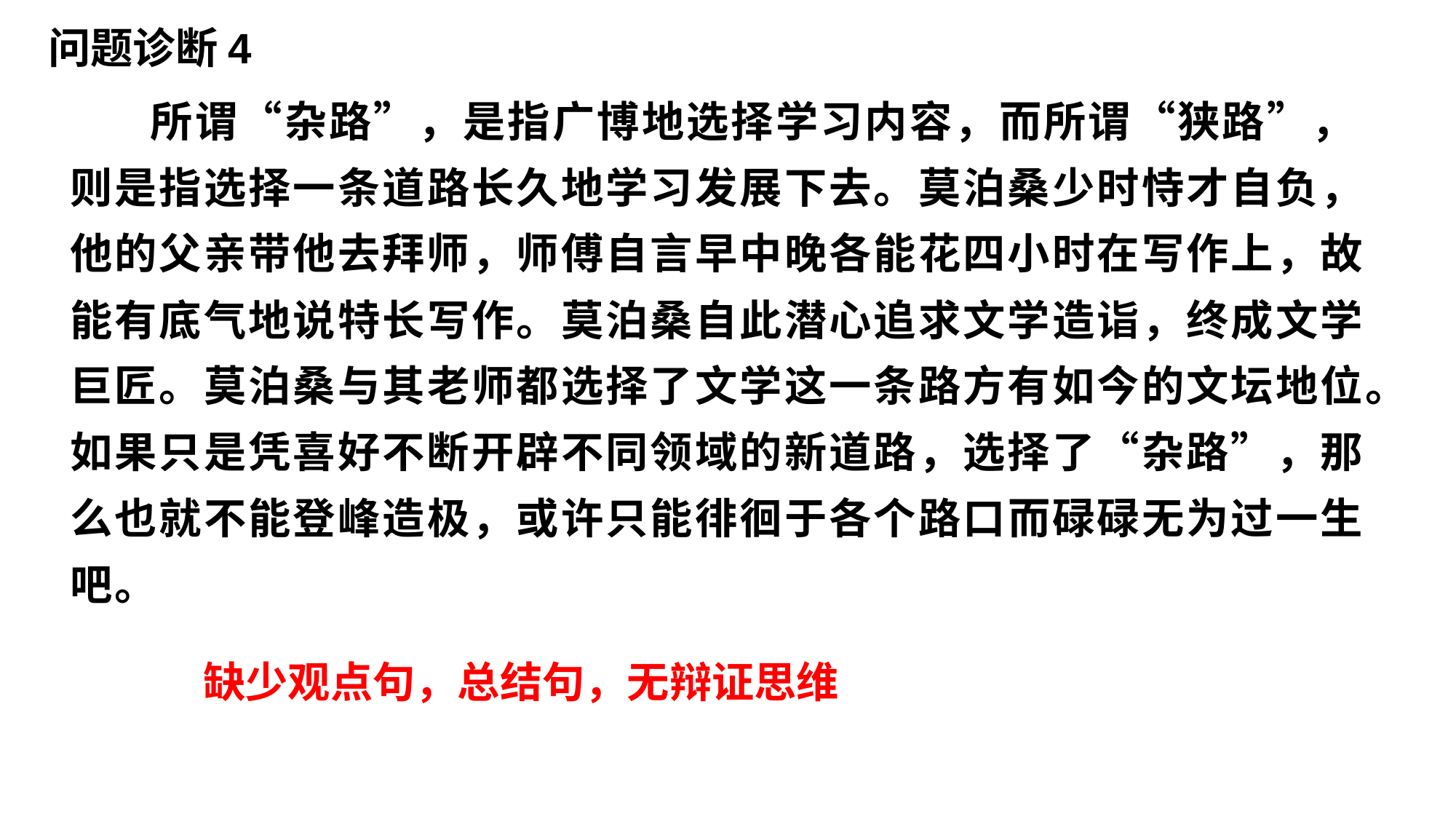

问题诊断4
      所谓“杂路”，是指广博地选择学习内容，而所谓“狭路”，则是指选择一条道路长久地学习发展下去。莫泊桑少时恃才自负，他的父亲带他去拜师，师傅自言早中晚各能花四小时在写作上，故能有底气地说特长写作。莫泊桑自此潜心追求文学造诣，终成文学巨匠。莫泊桑与其老师都选择了文学这一条路方有如今的文坛地位。如果只是凭喜好不断开辟不同领域的新道路，选择了“杂路”，那么也就不能登峰造极，或许只能徘徊于各个路口而碌碌无为过一生吧。
缺少观点句，总结句，无辩证思维